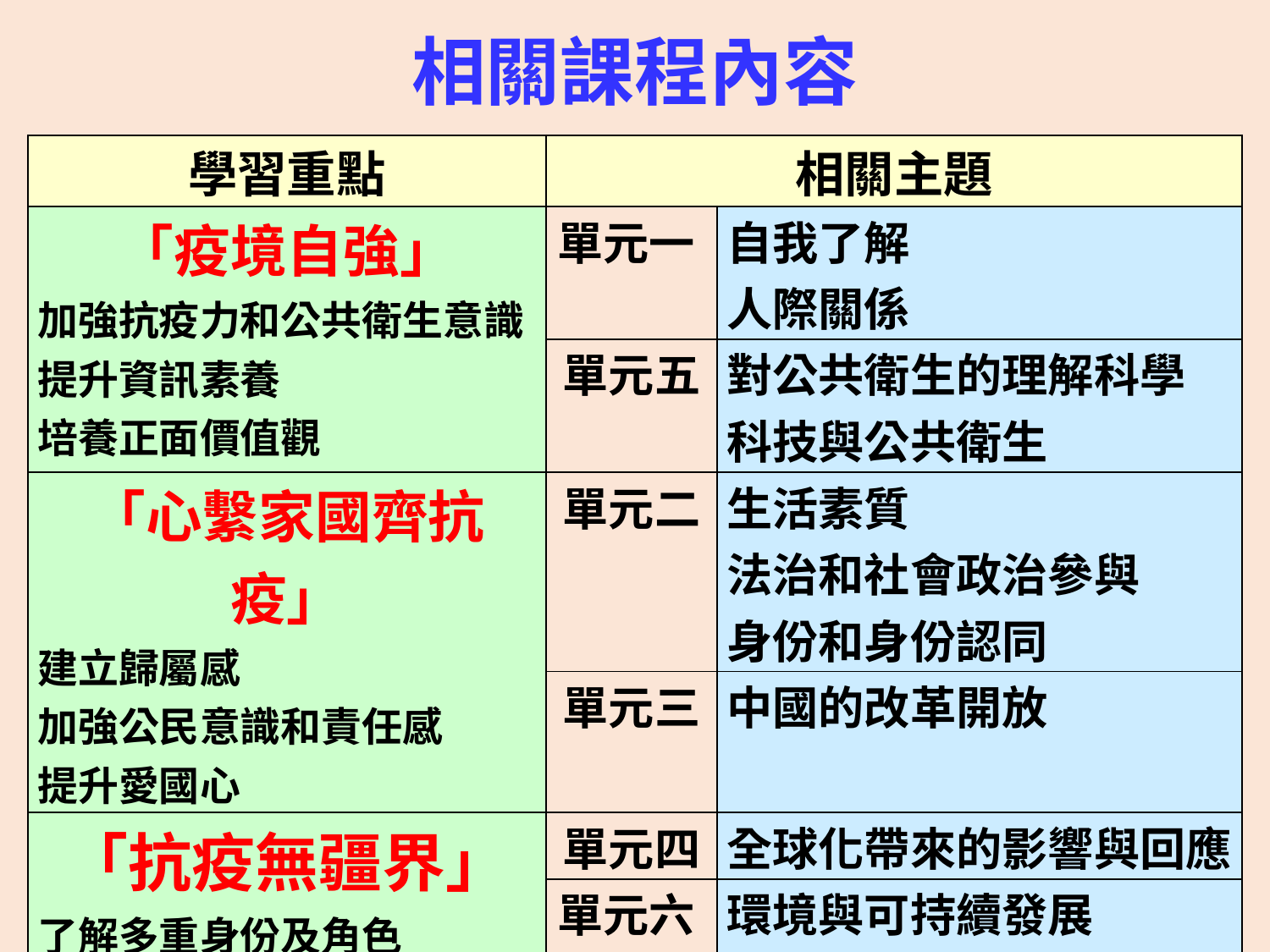

相關課程內容
| 學習重點 | 相關主題 |  |
| --- | --- | --- |
| 「疫境自強」 加強抗疫力和公共衛生意識 提升資訊素養 培養正面價值觀 | 單元一 | 自我了解 人際關係 |
|  | 單元五 | 對公共衛生的理解科學 科技與公共衛生 |
| 「心繫家國齊抗疫」 建立歸屬感 加強公民意識和責任感 提升愛國心 | 單元二 | 生活素質 法治和社會政治參與 身份和身份認同 |
|  | 單元三 | 中國的改革開放 |
| 「抗疫無疆界」 了解多重身份及角色 擴闊國際視野 培養利他精神、同理心 | 單元四 | 全球化帶來的影響與回應 |
|  | 單元六 | 環境與可持續發展 |